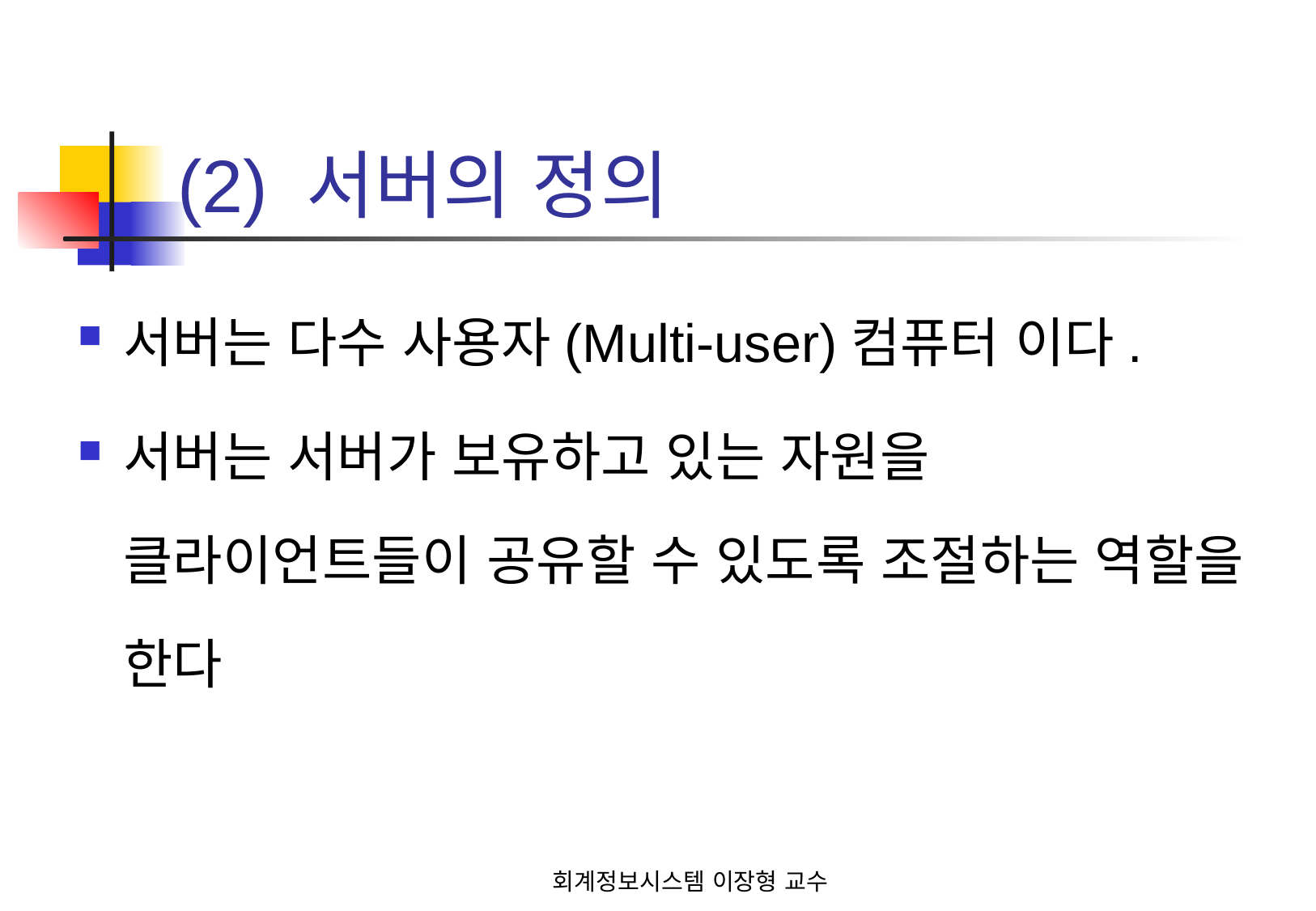

# (2) 서버의 정의
서버는 다수 사용자(Multi-user)컴퓨터 이다.
서버는 서버가 보유하고 있는 자원을 클라이언트들이 공유할 수 있도록 조절하는 역할을 한다
회계정보시스템 이장형 교수